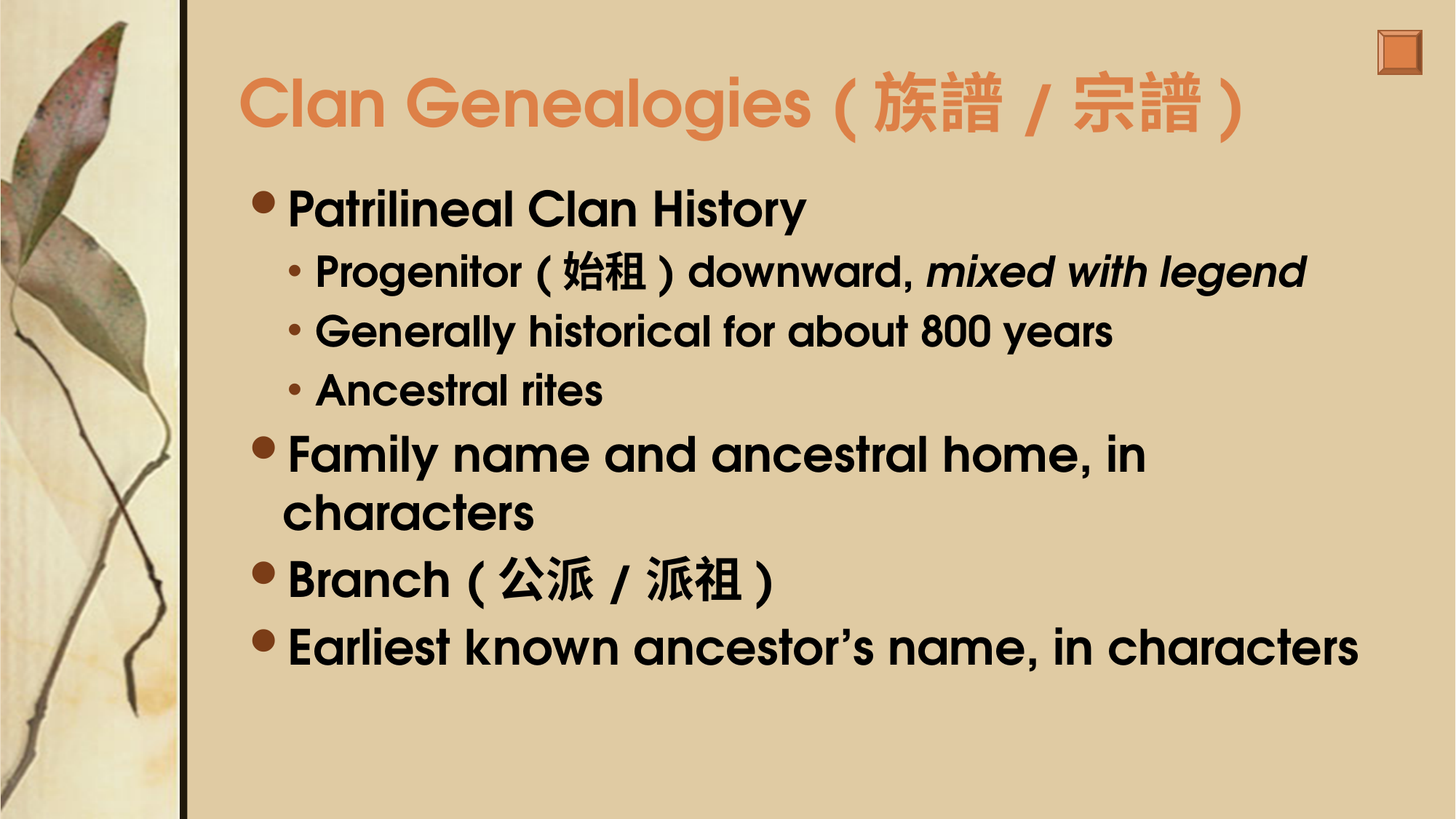

# Clan Genealogies (族譜/宗譜)
Patrilineal Clan History
Progenitor (始租) downward, mixed with legend
Generally historical for about 800 years
Ancestral rites
Family name and ancestral home, in characters
Branch (公派/派祖)
Earliest known ancestor’s name, in characters